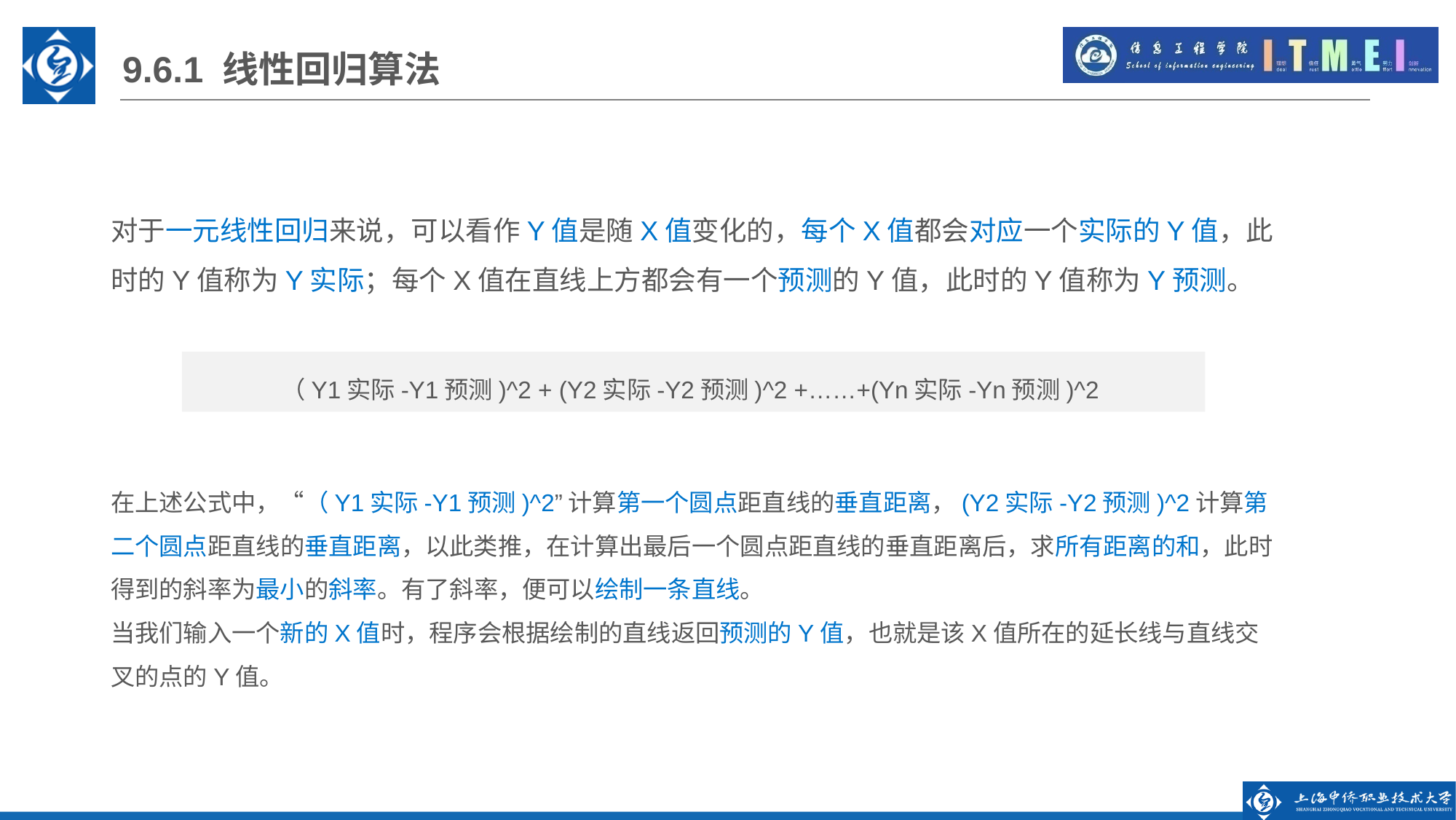

9.6.1 线性回归算法
对于一元线性回归来说，可以看作Y值是随X值变化的，每个X值都会对应一个实际的Y值，此时的Y值称为Y实际；每个X值在直线上方都会有一个预测的Y值，此时的Y值称为Y预测。
（Y1实际-Y1预测)^2 + (Y2实际-Y2预测)^2 +……+(Yn实际-Yn预测)^2
在上述公式中，“（Y1实际-Y1预测)^2”计算第一个圆点距直线的垂直距离，(Y2实际-Y2预测)^2计算第二个圆点距直线的垂直距离，以此类推，在计算出最后一个圆点距直线的垂直距离后，求所有距离的和，此时得到的斜率为最小的斜率。有了斜率，便可以绘制一条直线。
当我们输入一个新的X值时，程序会根据绘制的直线返回预测的Y值，也就是该X值所在的延长线与直线交叉的点的Y值。